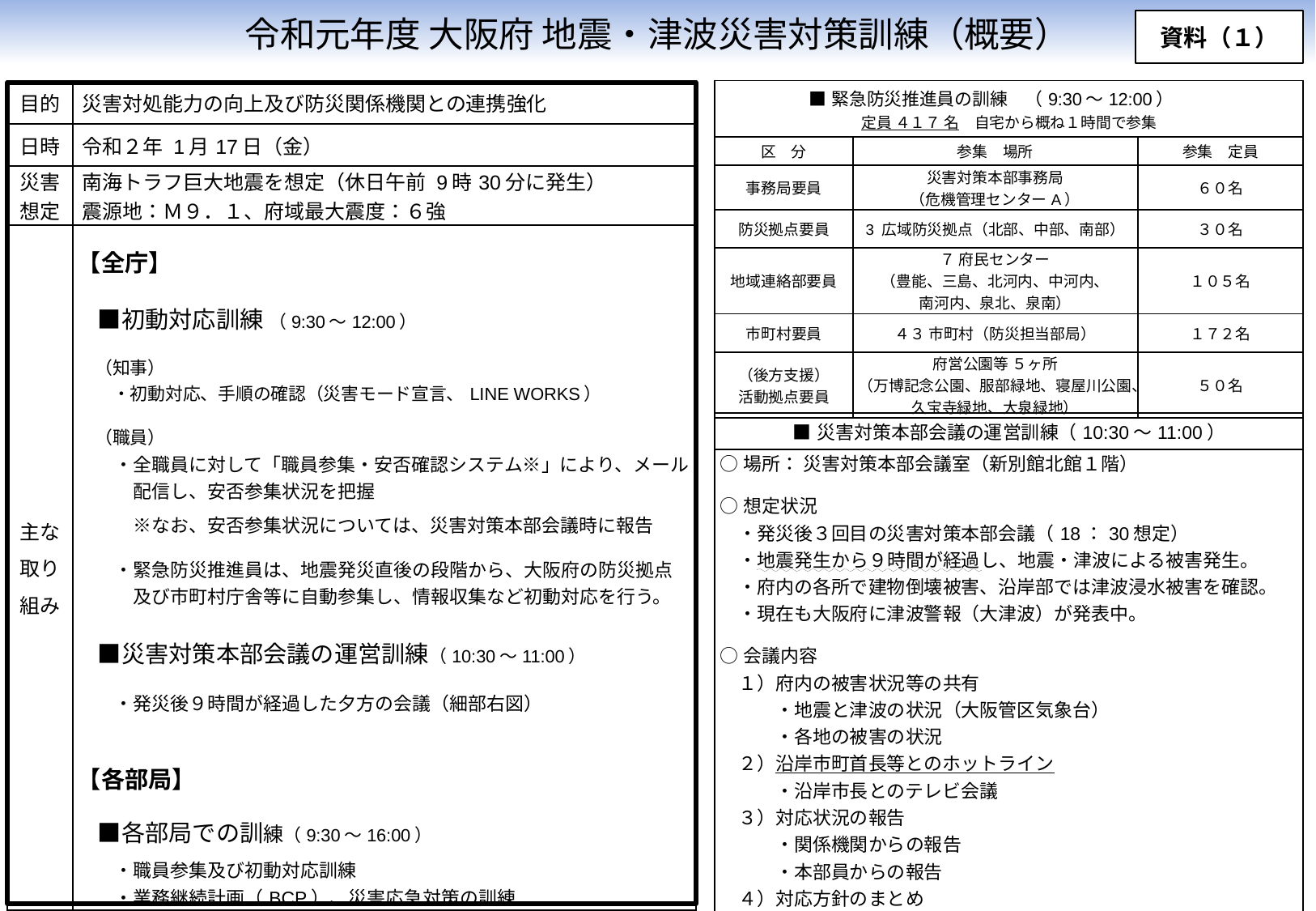

令和元年度 大阪府 地震・津波災害対策訓練（概要）
資料（１）
| ■緊急防災推進員の訓練　（9:30～12:00）　　 定員 ４１７ 名　自宅から概ね１時間で参集 |  |  |
| --- | --- | --- |
| 区　分 | 参集　場所 | 参集　定員 |
| 事務局要員 | 災害対策本部事務局 （危機管理センターA） | ６０名 |
| 防災拠点要員 | 3 広域防災拠点（北部、中部、南部） | ３０名 |
| 地域連絡部要員 | ７ 府民センター （豊能、三島、北河内、中河内、 南河内、泉北、泉南） | １０５名 |
| 市町村要員 | ４３ 市町村（防災担当部局） | １７２名 |
| （後方支援） 活動拠点要員 | 府営公園等 ５ヶ所 （万博記念公園、服部緑地、寝屋川公園、 久宝寺緑地、大泉緑地） | ５０名 |
| 目的 | 災害対処能力の向上及び防災関係機関との連携強化 |
| --- | --- |
| 日時 | 令和２年 1月17日（金） |
| 災害 想定 | 南海トラフ巨大地震を想定（休日午前 9時30分に発生） 震源地：Ｍ９．１、府域最大震度：６強 |
| 主な 取り 組み | 【全庁】 　■初動対応訓練 （9:30～12:00） 　（知事）　 　　・初動対応、手順の確認（災害モード宣言、LINE WORKS） 　（職員） 　　・全職員に対して「職員参集・安否確認システム※」により、メール 　　　配信し、安否参集状況を把握 　　　※なお、安否参集状況については、災害対策本部会議時に報告 　　・緊急防災推進員は、地震発災直後の段階から、大阪府の防災拠点 　　　及び市町村庁舎等に自動参集し、情報収集など初動対応を行う。 　■災害対策本部会議の運営訓練（10:30～11:00） 　　・発災後９時間が経過した夕方の会議（細部右図） 【各部局】 　■各部局での訓練（9:30～16:00） 　　・職員参集及び初動対応訓練 　　・業務継続計画（BCP）、災害応急対策の訓練 |

| ■災害対策本部会議の運営訓練（10:30～11:00） |
| --- |
| ○場所： 災害対策本部会議室（新別館北館１階） ○想定状況 　・発災後３回目の災害対策本部会議（18：30想定） 　・地震発生から９時間が経過し、地震・津波による被害発生。 　・府内の各所で建物倒壊被害、沿岸部では津波浸水被害を確認。 　・現在も大阪府に津波警報（大津波）が発表中。 ○会議内容 　１）府内の被害状況等の共有 　　　・地震と津波の状況（大阪管区気象台） 　　　・各地の被害の状況　 　２）沿岸市町首長等とのホットライン　　　　　　 　　　・沿岸市長とのテレビ会議　 　３）対応状況の報告 　　　・関係機関からの報告 　　　・本部員からの報告 　４）対応方針のまとめ 　５）本部長の指示 　　　　　　　　　　　　　　　　　　　※下線部：知事の対応項目 |